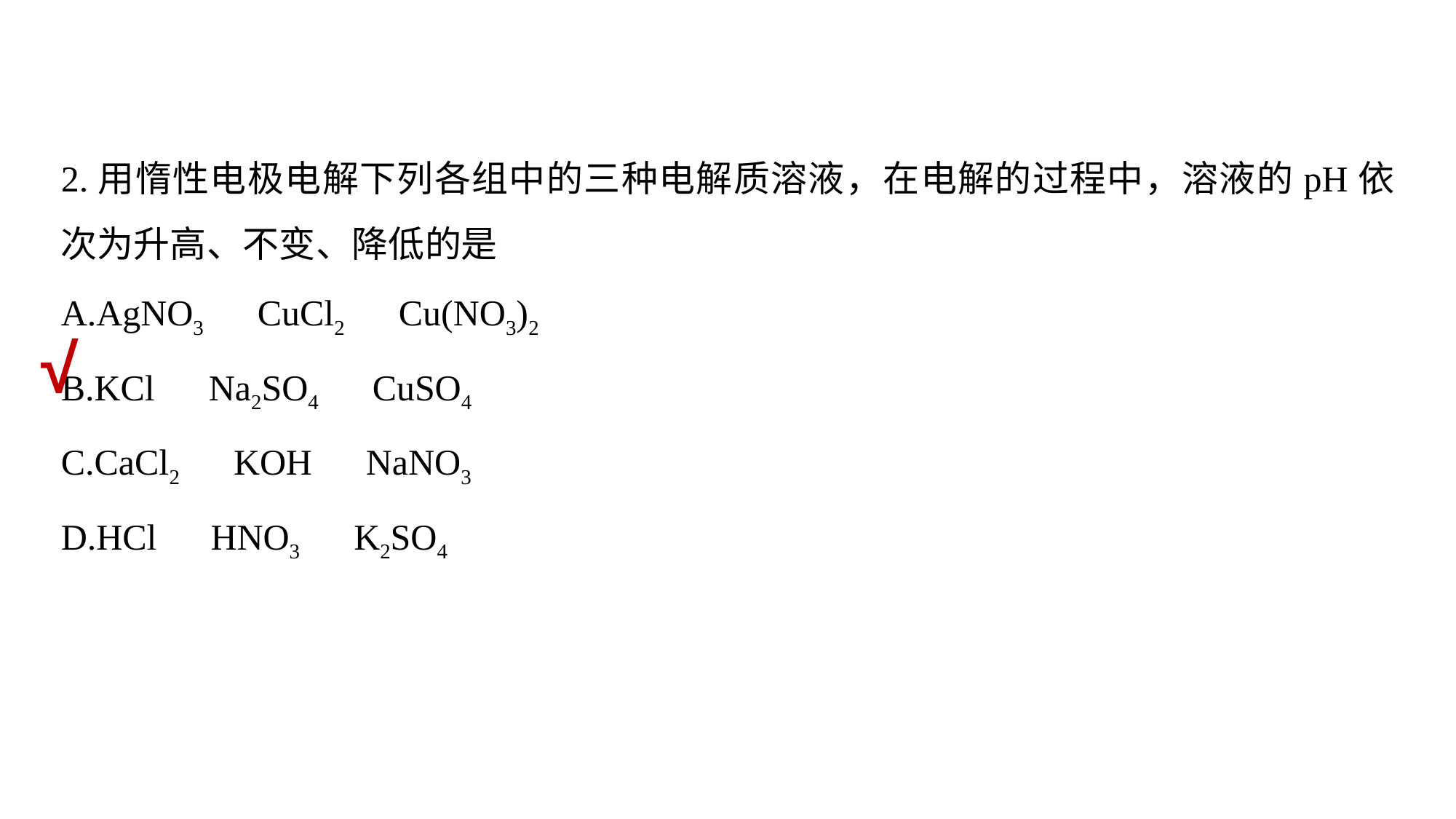

2.用惰性电极电解下列各组中的三种电解质溶液，在电解的过程中，溶液的pH依次为升高、不变、降低的是
A.AgNO3　CuCl2　Cu(NO3)2
B.KCl　Na2SO4　CuSO4
C.CaCl2　KOH　NaNO3
D.HCl　HNO3　K2SO4
√